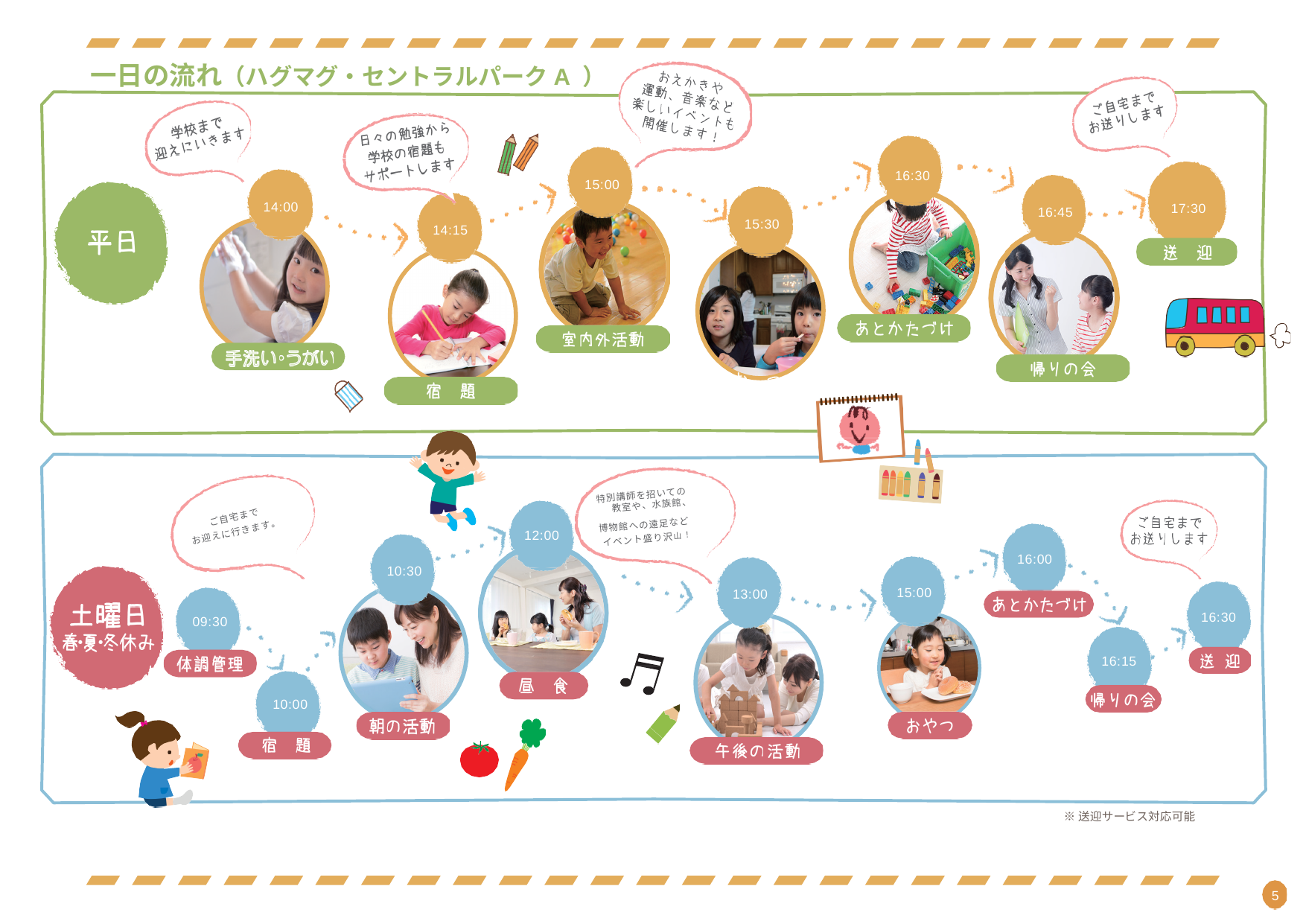

一日の流れ（ハグマグ・セントラルパークA ）

16:30

15:00

14:00
17:30

16:45

15:30

14:15

特別講師を招いての
教室や、水族館、
ご自宅まで
博物館への遠足など
12:00
お迎えに行きます。
イベント盛り沢山 ！

16:00
10:30

15:00
13:00

16:30

09:30

16:15

10:00

※送迎サービス対応可能
2

5